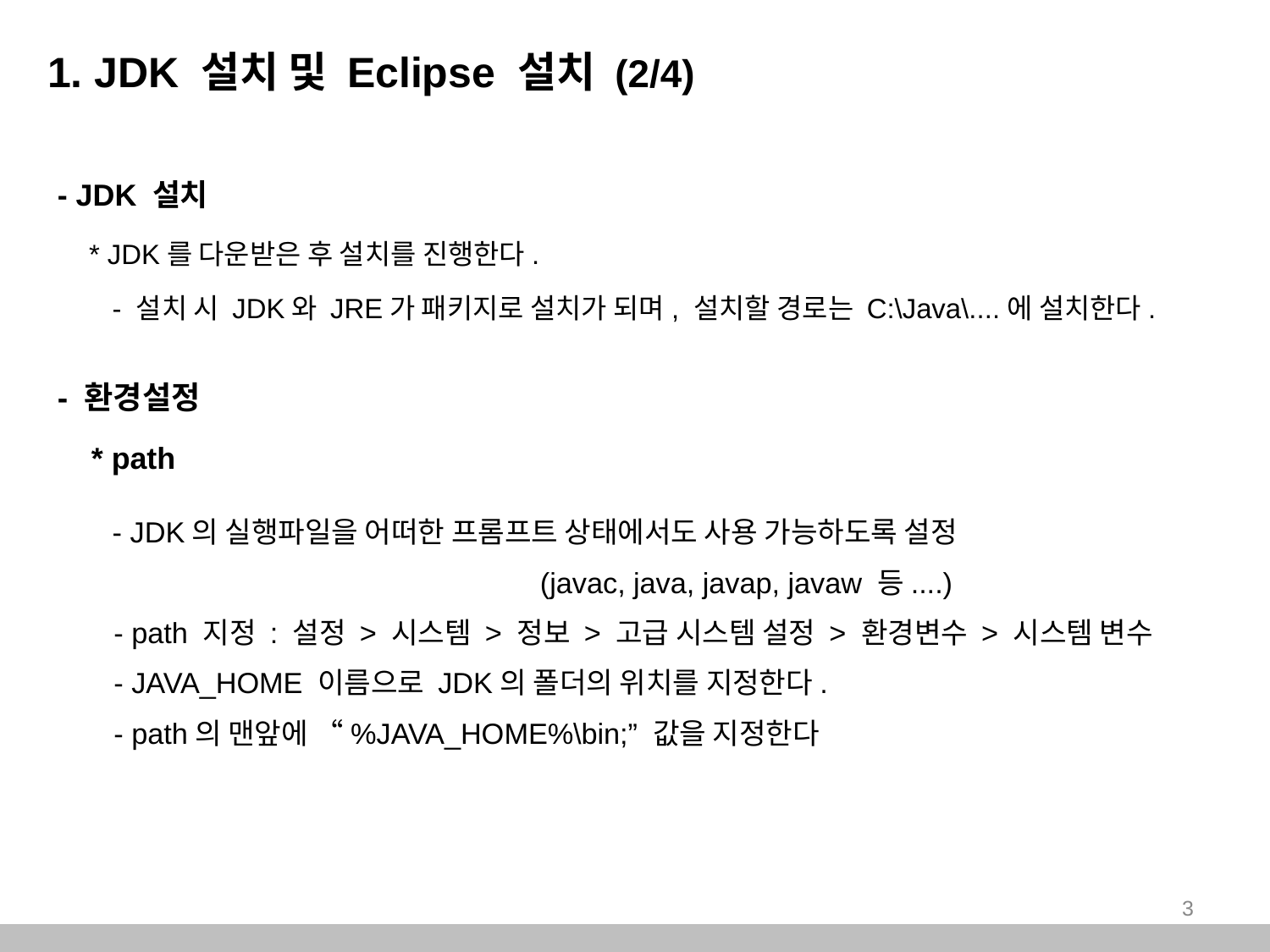

1. JDK 설치 및 Eclipse 설치 (2/4)
- JDK 설치

    * JDK를 다운받은 후 설치를 진행한다.

       - 설치 시 JDK와 JRE가 패키지로 설치가 되며, 설치할 경로는 C:\Java\....에 설치한다.

- 환경설정

    * path

       - JDK의 실행파일을 어떠한 프롬프트 상태에서도 사용 가능하도록 설정
                                                            (javac, java, javap, javaw 등....)
       - path 지정 : 설정 > 시스템 > 정보 > 고급 시스템 설정 > 환경변수 > 시스템 변수
       - JAVA_HOME 이름으로 JDK의 폴더의 위치를 지정한다.
       - path의 맨앞에 “%JAVA_HOME%\bin;” 값을 지정한다
3